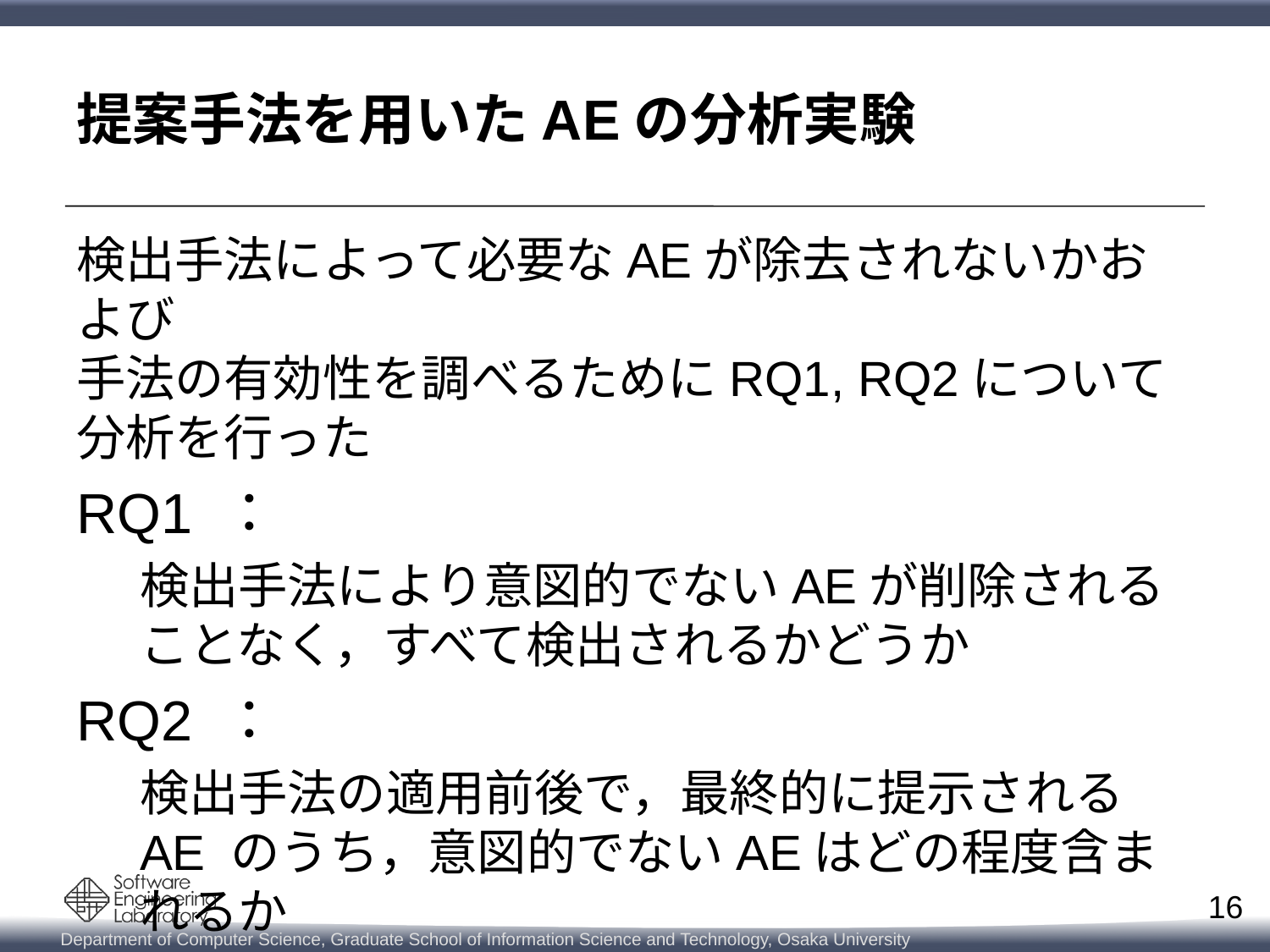

# 提案手法を用いたAEの分析実験
検出手法によって必要なAEが除去されないかおよび
手法の有効性を調べるためにRQ1, RQ2について
分析を行った
RQ1 ：
検出手法により意図的でないAEが削除されることなく，すべて検出されるかどうか
RQ2 ：
検出手法の適用前後で，最終的に提示されるAE のうち，意図的でないAEはどの程度含まれるか
16